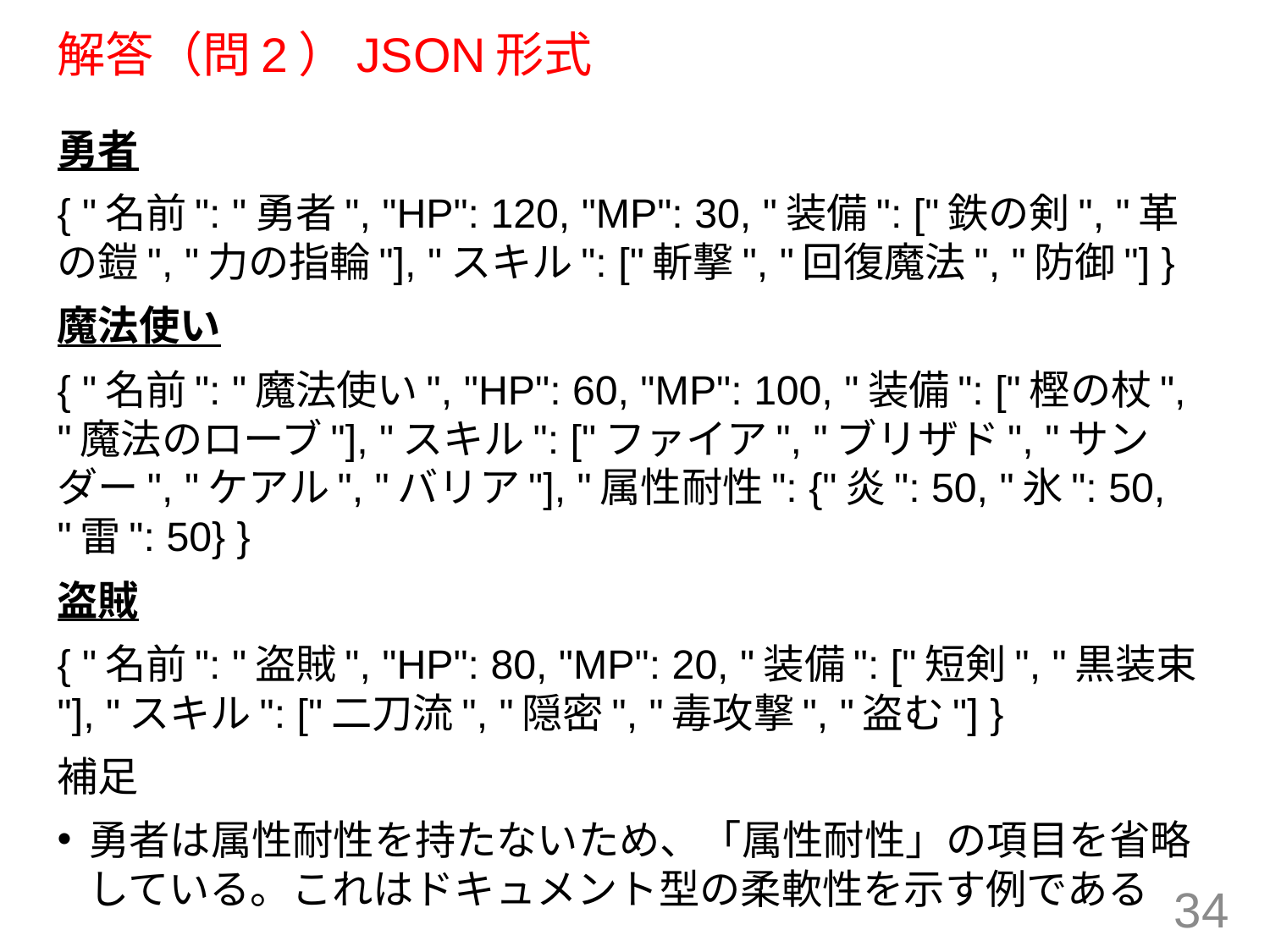

# 解答（問2）JSON形式
勇者
{ "名前": "勇者", "HP": 120, "MP": 30, "装備": ["鉄の剣", "革の鎧", "力の指輪"], "スキル": ["斬撃", "回復魔法", "防御"] }
魔法使い
{ "名前": "魔法使い", "HP": 60, "MP": 100, "装備": ["樫の杖", "魔法のローブ"], "スキル": ["ファイア", "ブリザド", "サンダー", "ケアル", "バリア"], "属性耐性": {"炎": 50, "氷": 50, "雷": 50} }
盗賊
{ "名前": "盗賊", "HP": 80, "MP": 20, "装備": ["短剣", "黒装束"], "スキル": ["二刀流", "隠密", "毒攻撃", "盗む"] }
補足
勇者は属性耐性を持たないため、「属性耐性」の項目を省略している。これはドキュメント型の柔軟性を示す例である

34